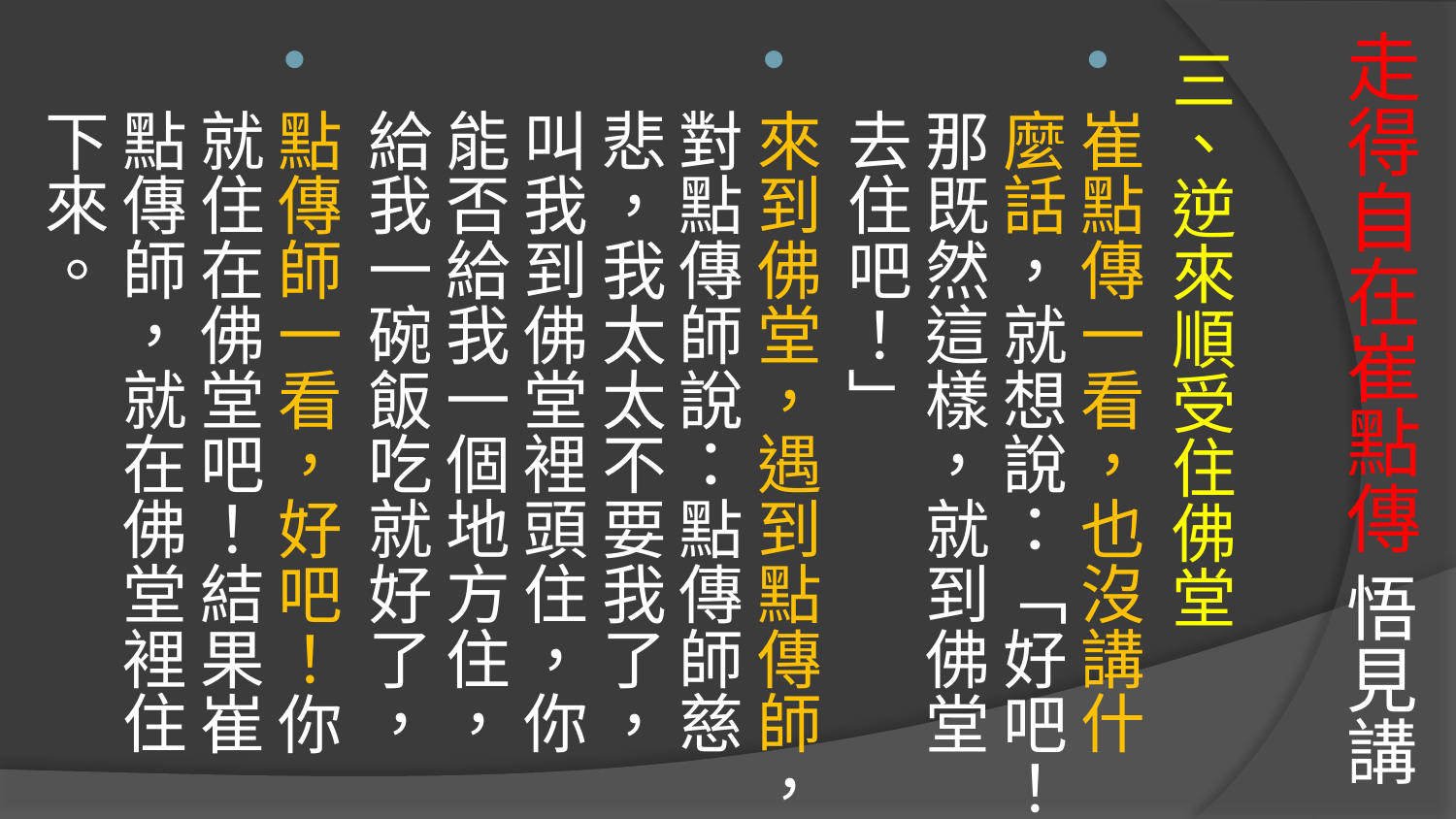

# 走得自在崔點傳 悟見講
三、逆來順受住佛堂
崔點傳一看，也沒講什麼話，就想說：「好吧！那既然這樣，就到佛堂去住吧！」
來到佛堂，遇到點傳師，對點傳師說：點傳師慈悲，我太太不要我了，叫我到佛堂裡頭住，你能否給我一個地方住，給我一碗飯吃就好了，
點傳師一看，好吧！你就住在佛堂吧！結果崔點傳師，就在佛堂裡住下來。